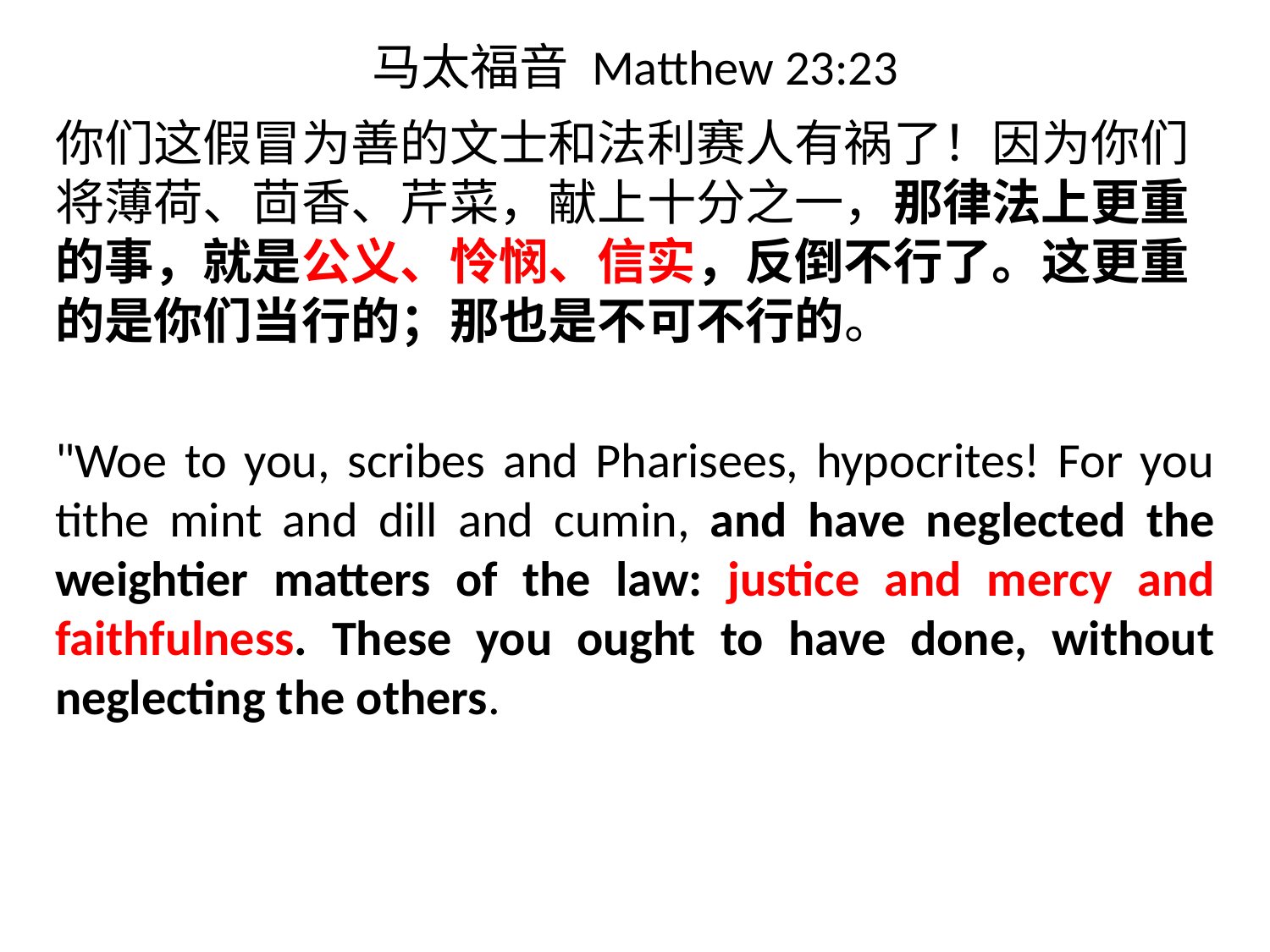

# 马太福音 Matthew 23:23
你们这假冒为善的文士和法利赛人有祸了！因为你们将薄荷、茴香、芹菜，献上十分之一，那律法上更重的事，就是公义、怜悯、信实，反倒不行了。这更重的是你们当行的；那也是不可不行的。

"Woe to you, scribes and Pharisees, hypocrites! For you tithe mint and dill and cumin, and have neglected the weightier matters of the law: justice and mercy and faithfulness. These you ought to have done, without neglecting the others.